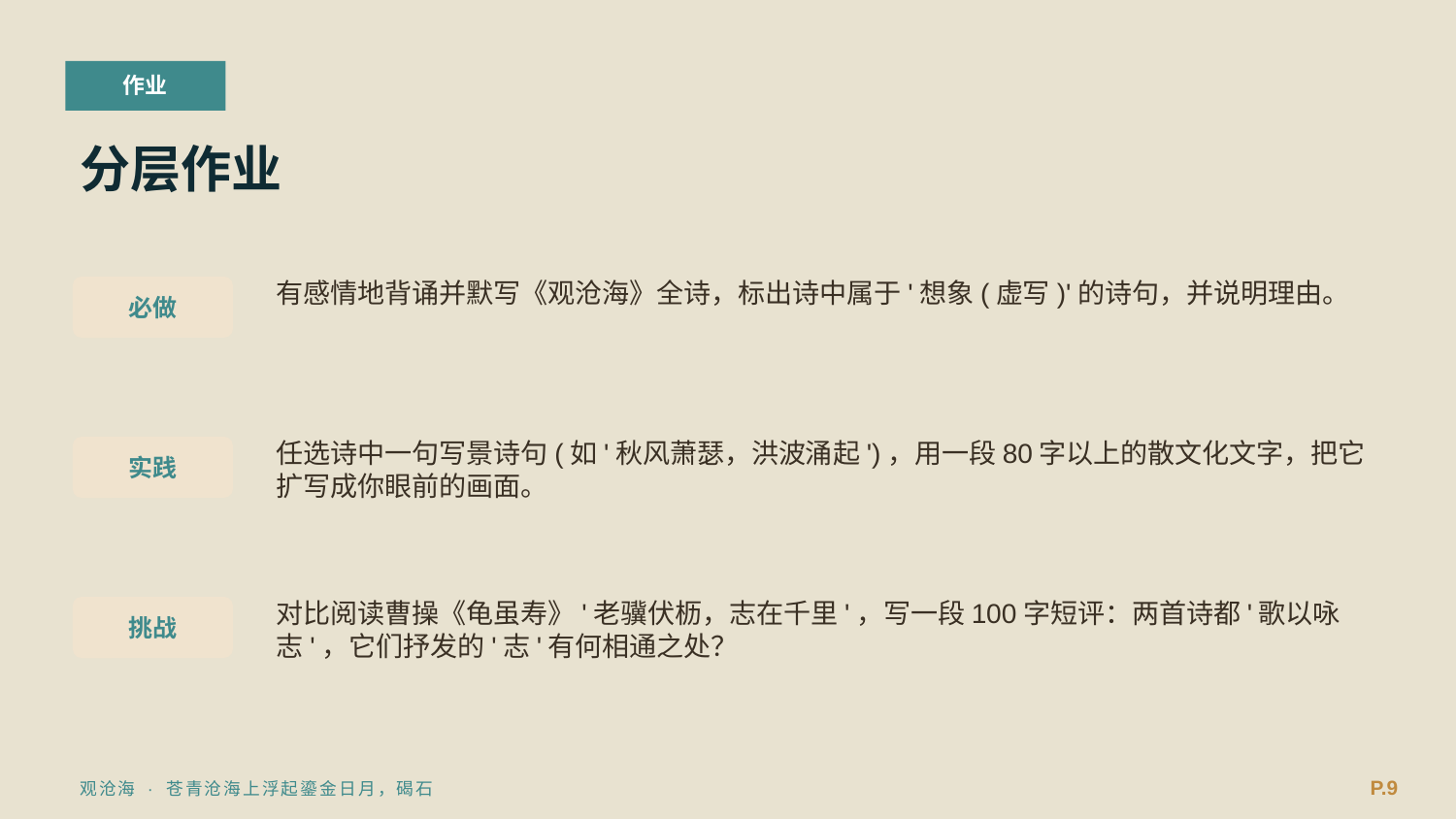

作业

分层作业
有感情地背诵并默写《观沧海》全诗，标出诗中属于'想象(虚写)'的诗句，并说明理由。
必做

任选诗中一句写景诗句(如'秋风萧瑟，洪波涌起')，用一段80字以上的散文化文字，把它扩写成你眼前的画面。
实践

对比阅读曹操《龟虽寿》'老骥伏枥，志在千里'，写一段100字短评：两首诗都'歌以咏志'，它们抒发的'志'有何相通之处？
挑战

P.9
观沧海 · 苍青沧海上浮起鎏金日月，碣石